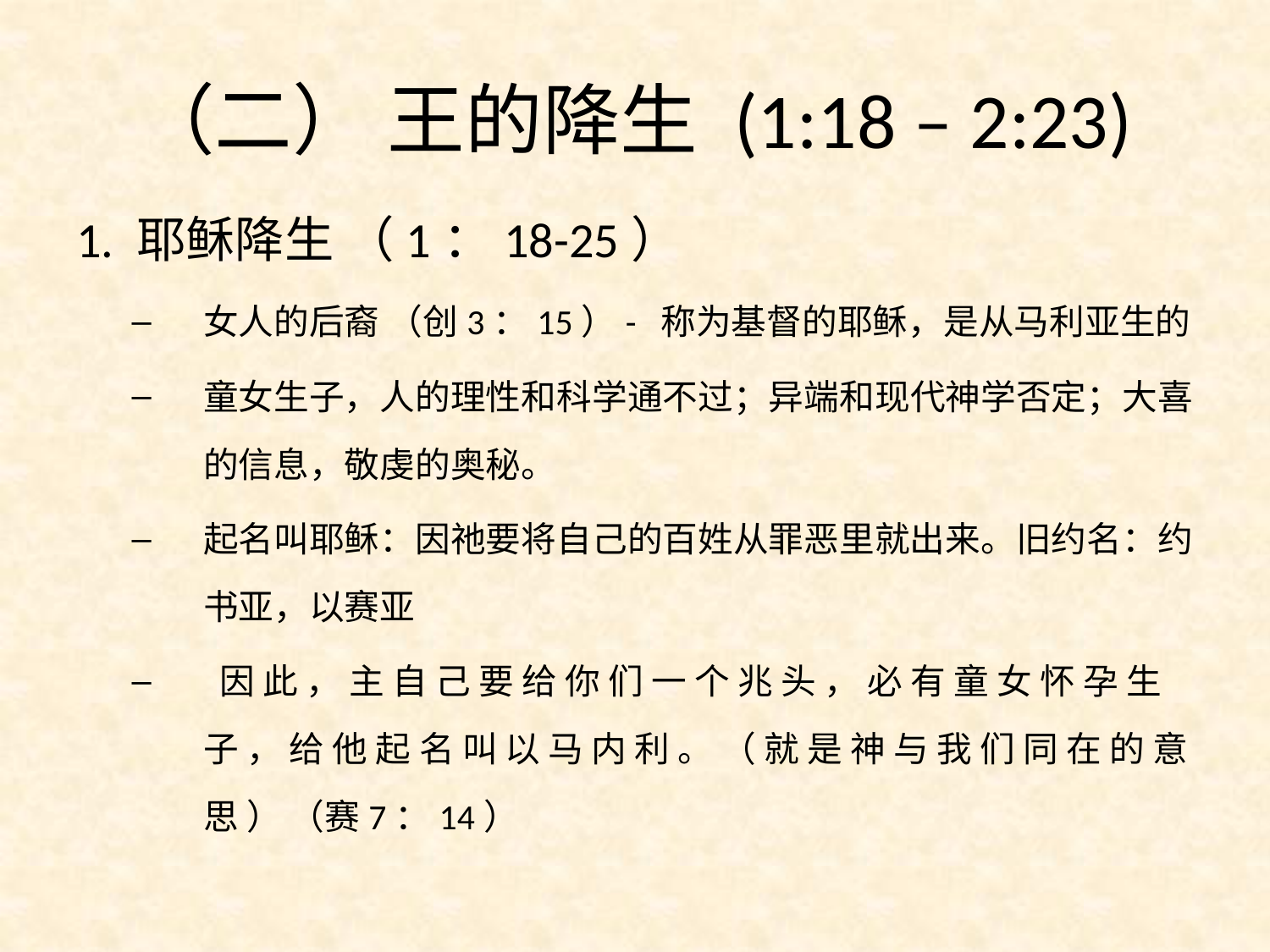

# （二） 王的降生 (1:18 – 2:23)
1. 耶稣降生 （1：18-25）
女人的后裔 （创3：15）-  称为基督的耶稣，是从马利亚生的
童女生子，人的理性和科学通不过；异端和现代神学否定；大喜的信息，敬虔的奥秘。
起名叫耶稣：因祂要将自己的百姓从罪恶里就出来。旧约名：约书亚，以赛亚
 因 此 ， 主 自 己 要 给 你 们 一 个 兆 头 ， 必 有 童 女 怀 孕 生 子 ， 给 他 起 名 叫 以 马 内 利 。 （ 就 是 神 与 我 们 同 在 的 意 思 ） （赛7：14）